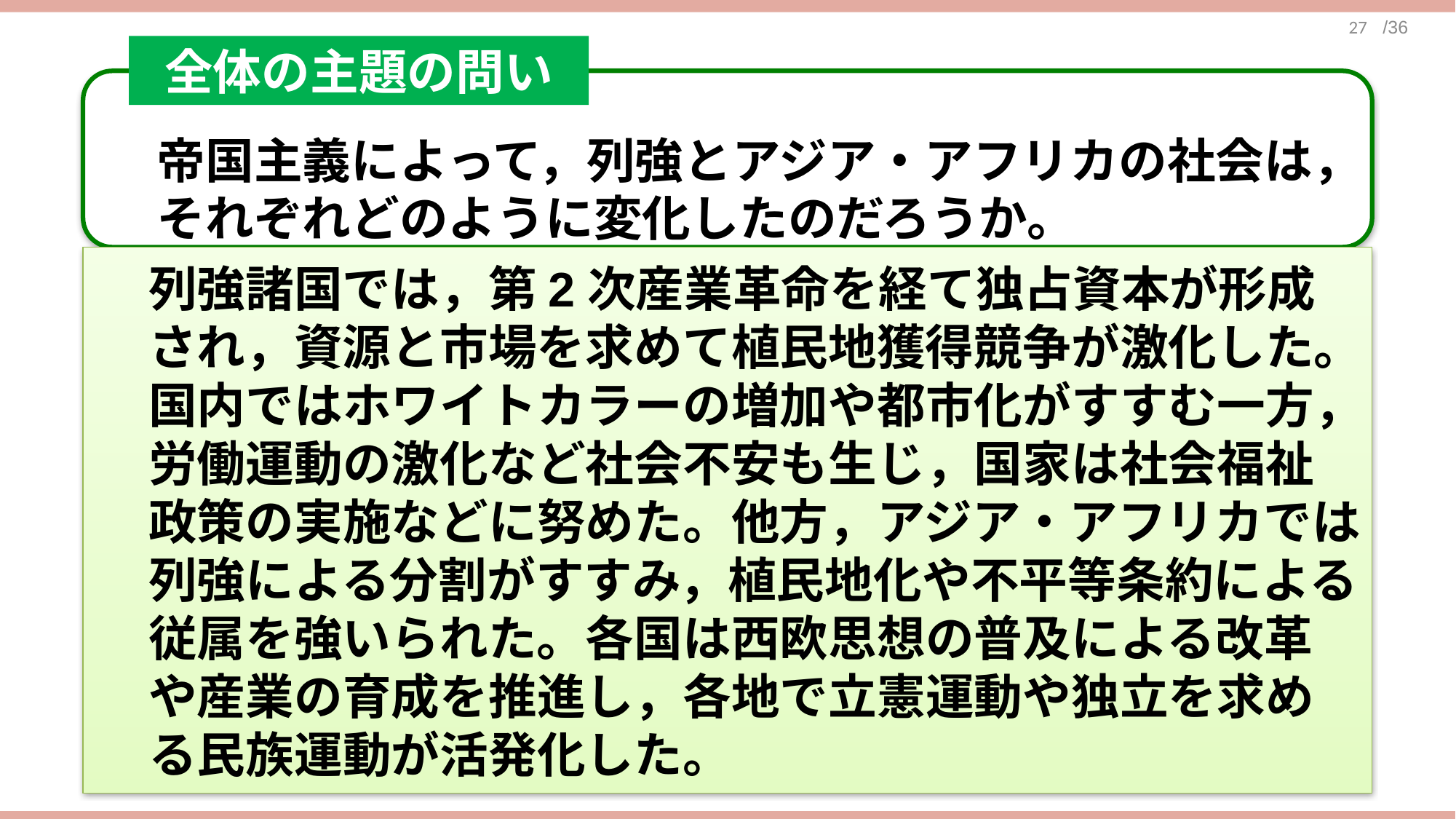

全体の主題の問い

帝国主義によって，列強とアジア・アフリカの社会は，それぞれどのように変化したのだろうか。
列強諸国では，第2次産業革命を経て独占資本が形成され，資源と市場を求めて植民地獲得競争が激化した。国内ではホワイトカラーの増加や都市化がすすむ一方，労働運動の激化など社会不安も生じ，国家は社会福祉政策の実施などに努めた。他方，アジア・アフリカでは列強による分割がすすみ，植民地化や不平等条約による従属を強いられた。各国は西欧思想の普及による改革や産業の育成を推進し，各地で立憲運動や独立を求める民族運動が活発化した。